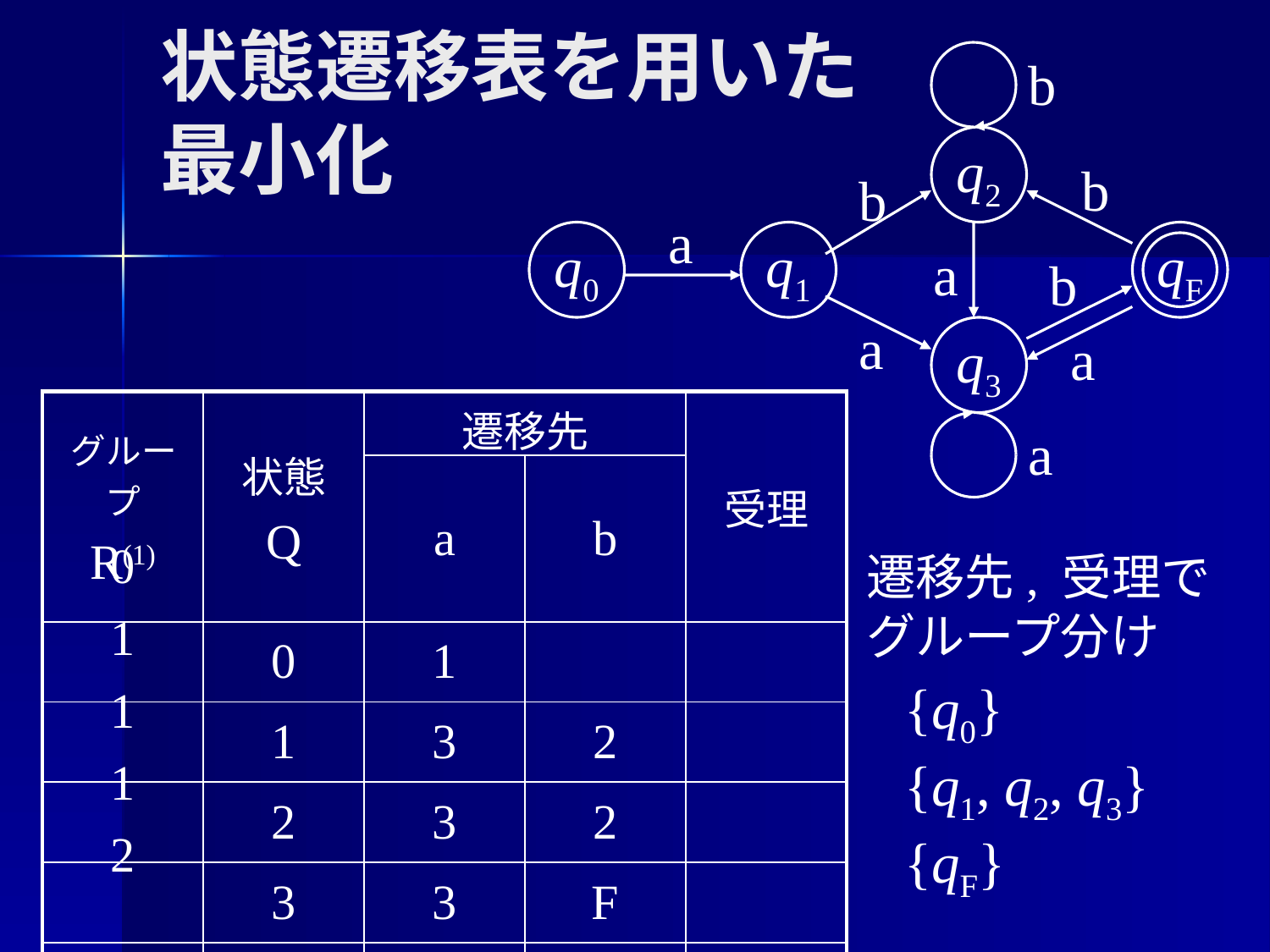

# 状態遷移表を用いた 最小化

b

q2
b

b

a

q0
q1

a
qF

b

a

a
q3
| グループ R(1) | 状態 Q | 遷移先 |  | 受理 |
| --- | --- | --- | --- | --- |
|  |  | a | b |  |
|  | 0 | 1 |  |  |
|  | 1 | 3 | 2 |  |
|  | 2 | 3 | 2 |  |
|  | 3 | 3 | F |  |
|  | F | 3 | 2 | ○ |

a

0
1
1
1
2
遷移先, 受理で
グループ分け
{q0}
{q1, q2, q3}
{qF}